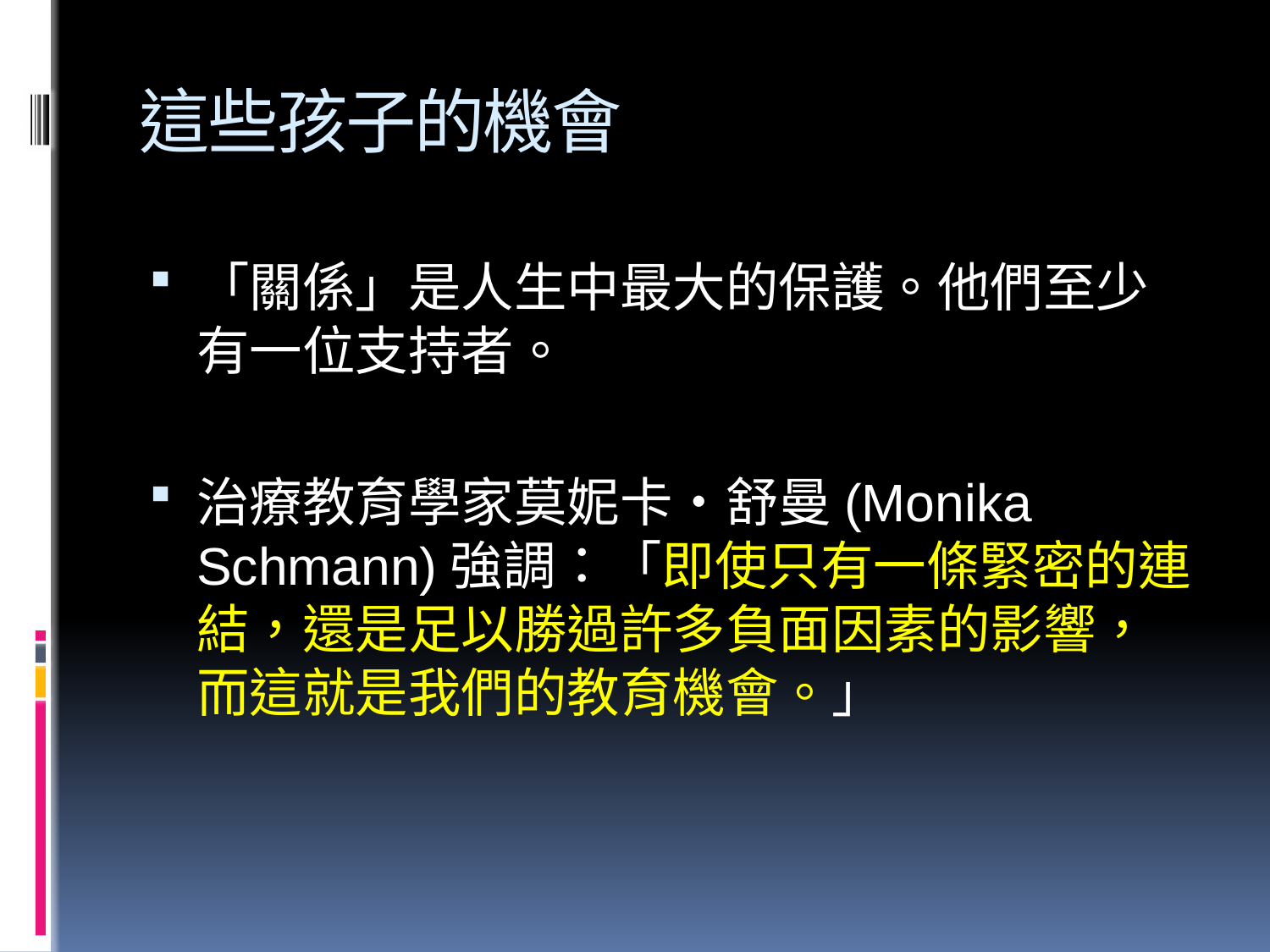

# 這些孩子的機會
「關係」是人生中最大的保護。他們至少有一位支持者。

治療教育學家莫妮卡‧舒曼(Monika Schmann)強調：「即使只有一條緊密的連結，還是足以勝過許多負面因素的影響，而這就是我們的教育機會。」